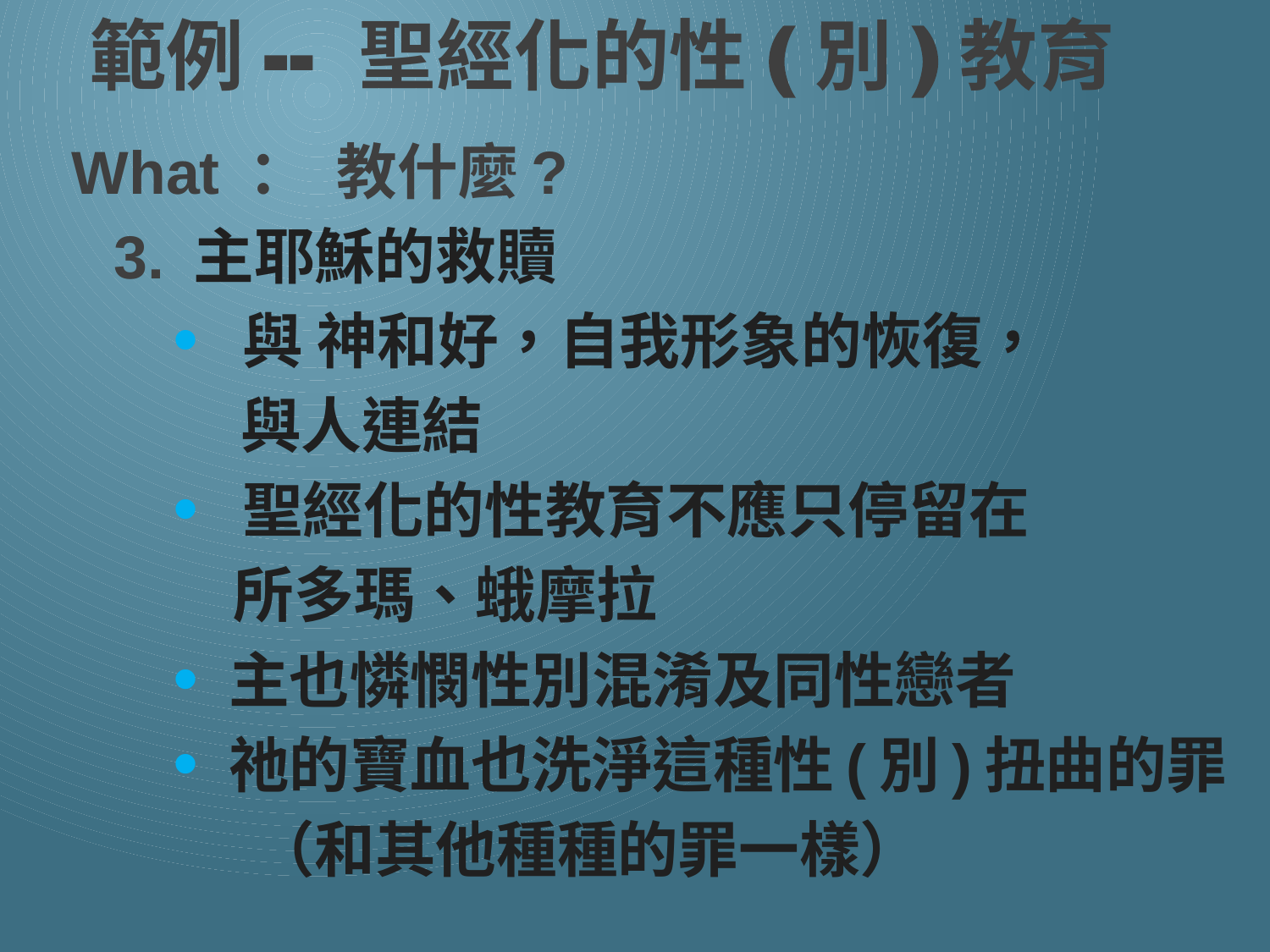

# 範例-- 聖經化的性(別)教育
 What ：  教什麼?
3. 主耶穌的救贖
  與 神和好，自我形象的恢復，
    與人連結
  聖經化的性教育不應只停留在
　所多瑪、蛾摩拉
 主也憐憫性別混淆及同性戀者
 祂的寶血也洗淨這種性(別)扭曲的罪
     （和其他種種的罪一樣）